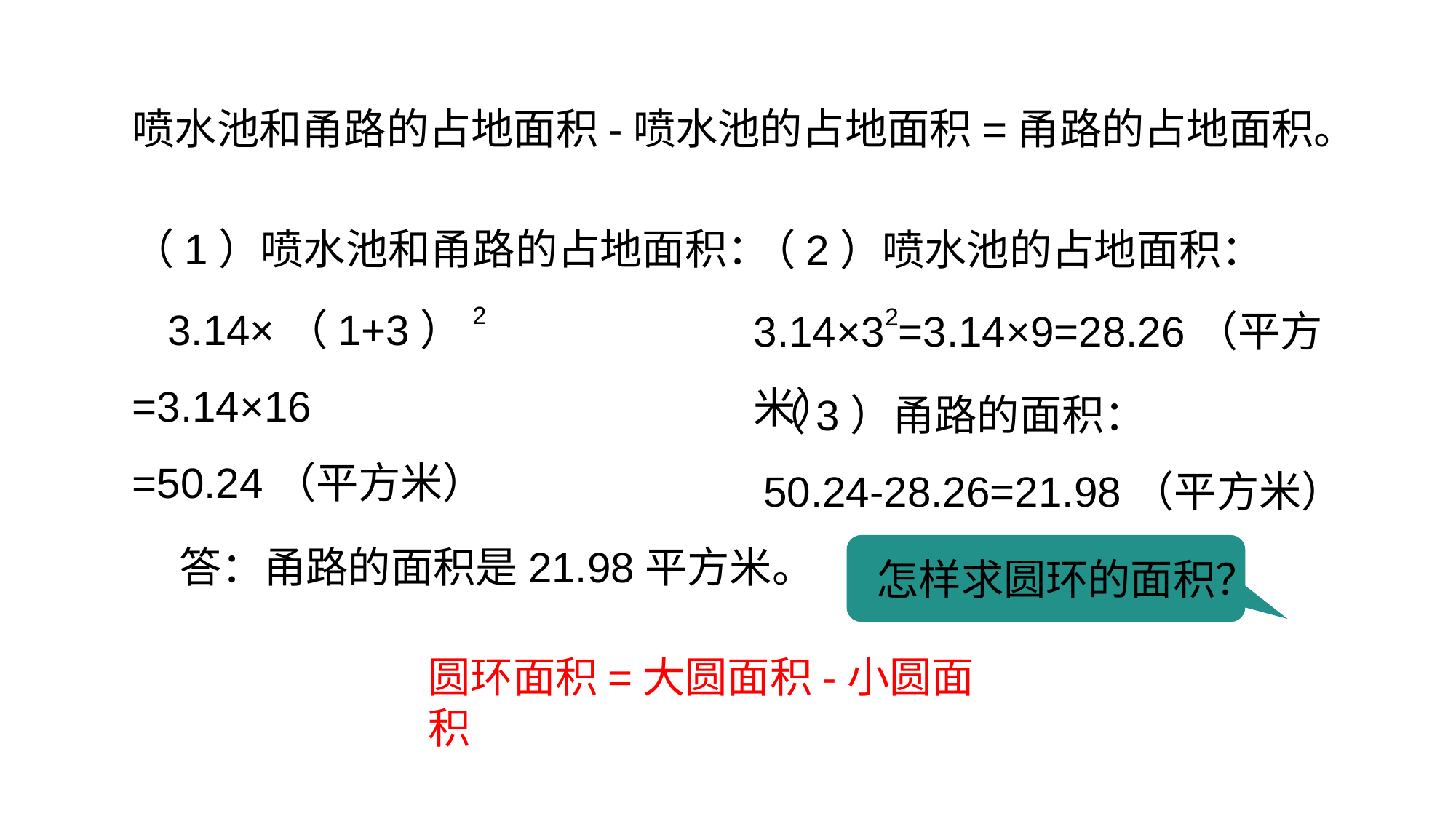

喷水池和甬路的占地面积-喷水池的占地面积=甬路的占地面积。
（1）喷水池和甬路的占地面积：
   3.14×（1+3）2
=3.14×16
=50.24（平方米）
（2）喷水池的占地面积：
3.14×32=3.14×9=28.26（平方米）
（3）甬路的面积：
50.24-28.26=21.98（平方米）
答：甬路的面积是21.98平方米。
怎样求圆环的面积？
圆环面积=大圆面积-小圆面积